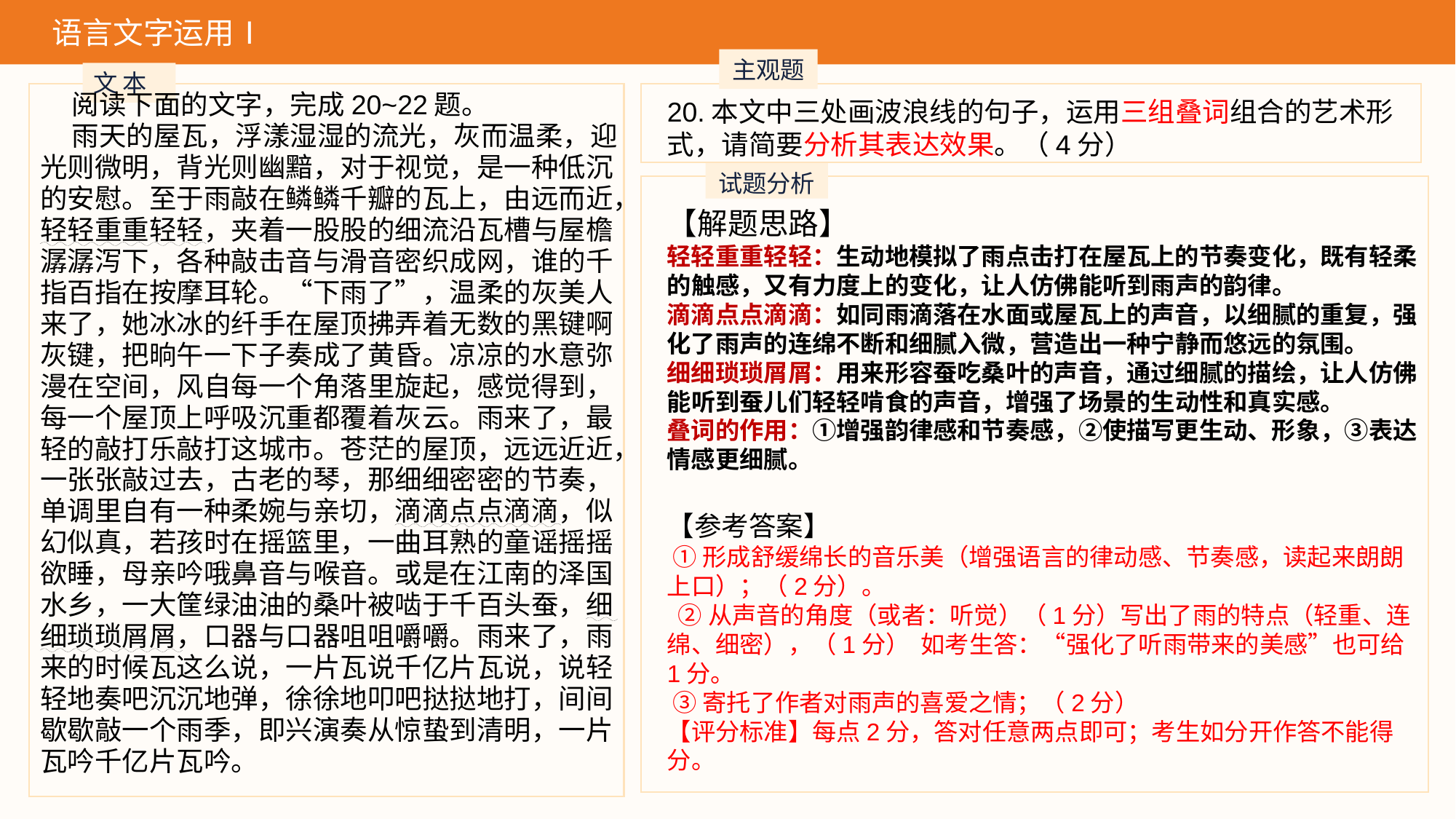

语言文字运用Ⅰ
主观题
文 本

阅读下面的文字，完成20~22题。
雨天的屋瓦，浮漾湿湿的流光，灰而温柔，迎光则微明，背光则幽黯，对于视觉，是一种低沉的安慰。至于雨敲在鳞鳞千瓣的瓦上，由远而近，轻轻重重轻轻，夹着一股股的细流沿瓦槽与屋檐潺潺泻下，各种敲击音与滑音密织成网，谁的千指百指在按摩耳轮。“下雨了”，温柔的灰美人来了，她冰冰的纤手在屋顶拂弄着无数的黑键啊灰键，把晌午一下子奏成了黄昏。凉凉的水意弥漫在空间，风自每一个角落里旋起，感觉得到，每一个屋顶上呼吸沉重都覆着灰云。雨来了，最轻的敲打乐敲打这城市。苍茫的屋顶，远远近近，一张张敲过去，古老的琴，那细细密密的节奏，单调里自有一种柔婉与亲切，滴滴点点滴滴，似幻似真，若孩时在摇篮里，一曲耳熟的童谣摇摇欲睡，母亲吟哦鼻音与喉音。或是在江南的泽国水乡，一大筐绿油油的桑叶被啮于千百头蚕，细细琐琐屑屑，口器与口器咀咀嚼嚼。雨来了，雨来的时候瓦这么说，一片瓦说千亿片瓦说，说轻轻地奏吧沉沉地弹，徐徐地叩吧挞挞地打，间间歇歇敲一个雨季，即兴演奏从惊蛰到清明，一片瓦吟千亿片瓦吟。

20.本文中三处画波浪线的句子，运用三组叠词组合的艺术形式，请简要分析其表达效果。（4分）
试题分析

【解题思路】
轻轻重重轻轻：生动地模拟了雨点击打在屋瓦上的节奏变化，既有轻柔的触感，又有力度上的变化，让人仿佛能听到雨声的韵律。
滴滴点点滴滴：如同雨滴落在水面或屋瓦上的声音，以细腻的重复，强化了雨声的连绵不断和细腻入微，营造出一种宁静而悠远的氛围。
细细琐琐屑屑：用来形容蚕吃桑叶的声音，通过细腻的描绘，让人仿佛能听到蚕儿们轻轻啃食的声音，增强了场景的生动性和真实感。
叠词的作用：①增强韵律感和节奏感，②使描写更生动、形象，③表达情感更细腻。

【参考答案】
 ①形成舒缓绵长的音乐美（增强语言的律动感、节奏感，读起来朗朗上口）；（2分）。
  ②从声音的角度（或者：听觉）（1分）写出了雨的特点（轻重、连绵、细密），（1分）  如考生答：“强化了听雨带来的美感”也可给1分。
 ③寄托了作者对雨声的喜爱之情；（2分）
【评分标准】每点2分，答对任意两点即可；考生如分开作答不能得分。